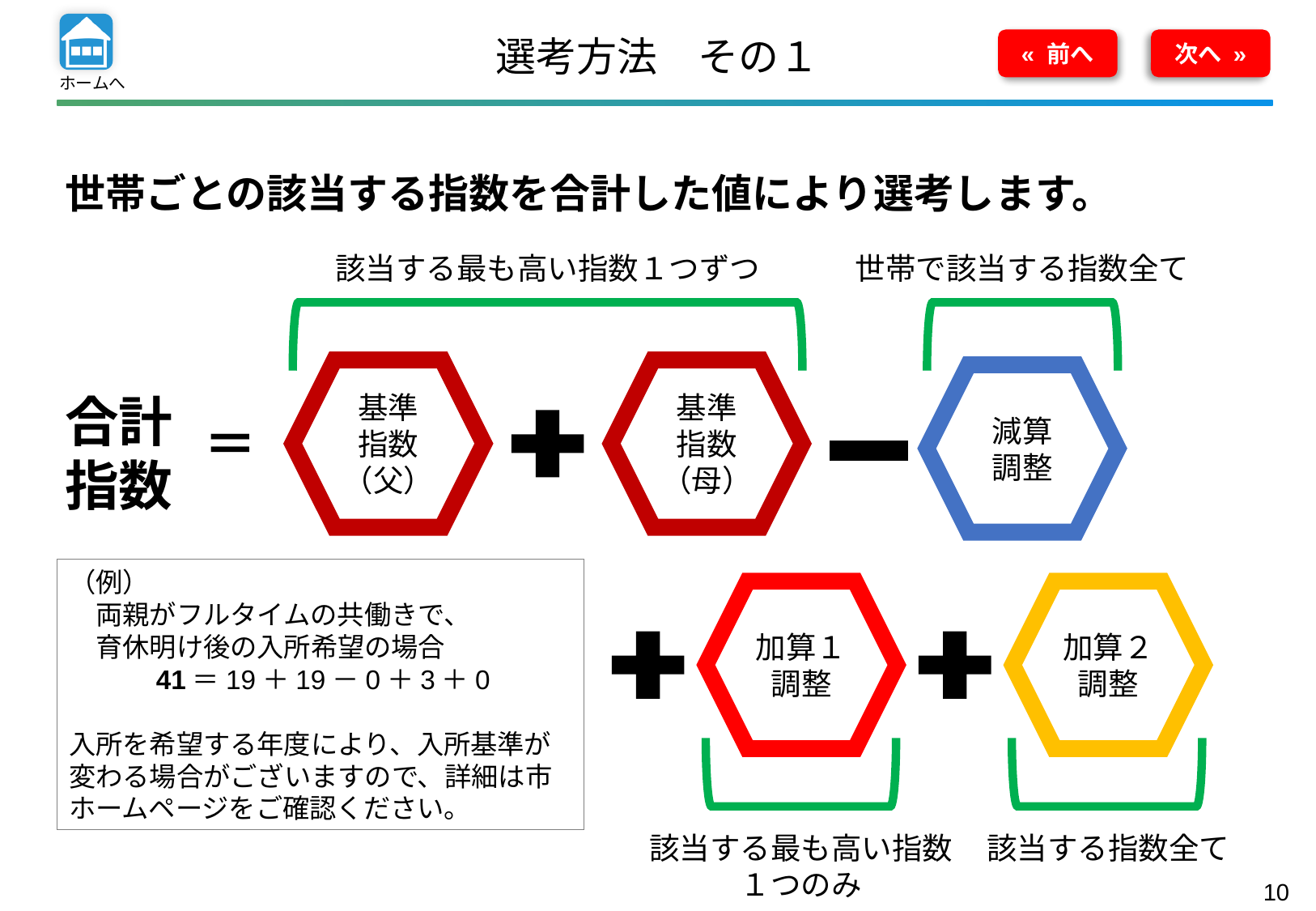

選考方法　その１
« 前へ
次へ »

世帯ごとの該当する指数を合計した値により選考します。

該当する最も高い指数１つずつ
世帯で該当する指数全て
基準
指数
（父）
基準
指数
（母）
減算
調整
合計
指数
＝

（例）
　両親がフルタイムの共働きで、
　育休明け後の入所希望の場合
　　　41＝19＋19－0＋3＋0

入所を希望する年度により、入所基準が変わる場合がございますので、詳細は市ホームページをご確認ください。
加算１
調整
加算２
調整

該当する最も高い指数
１つのみ
該当する指数全て